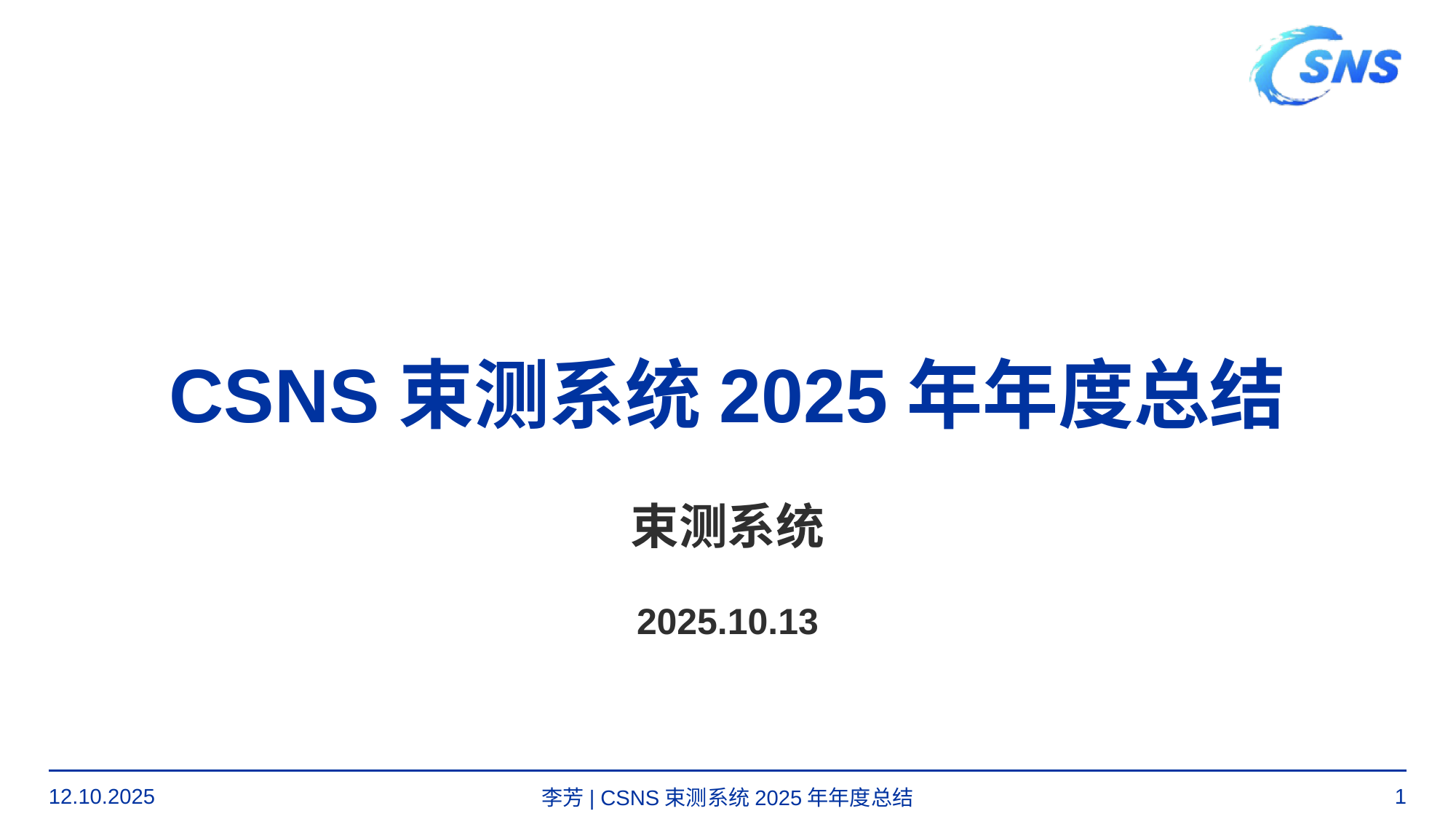

# CSNS束测系统2025年年度总结 束测系统 2025.10.13
12.10.2025
1
李芳| CSNS束测系统2025年年度总结